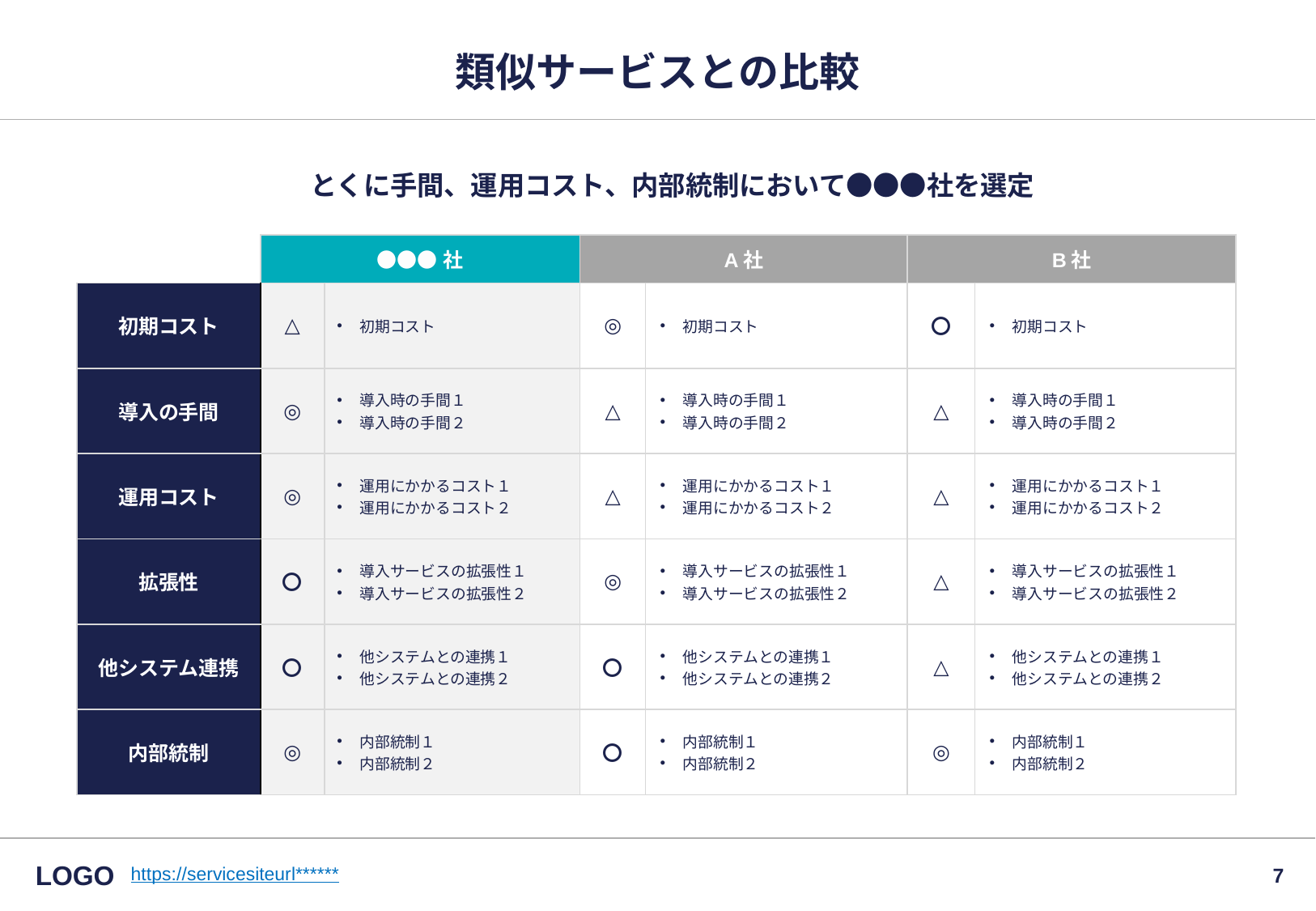

# 類似サービスとの比較
とくに手間、運用コスト、内部統制において●●●社を選定
|  | ●●●社 |  | A社 |  | B社 |  |
| --- | --- | --- | --- | --- | --- | --- |
| 初期コスト | △ | 初期コスト | ◎ | 初期コスト | 〇 | 初期コスト |
| 導入の手間 | ◎ | 導入時の手間１ 導入時の手間２ | △ | 導入時の手間１ 導入時の手間２ | △ | 導入時の手間１ 導入時の手間２ |
| 運用コスト | ◎ | 運用にかかるコスト１ 運用にかかるコスト２ | △ | 運用にかかるコスト１ 運用にかかるコスト２ | △ | 運用にかかるコスト１ 運用にかかるコスト２ |
| 拡張性 | 〇 | 導入サービスの拡張性１ 導入サービスの拡張性２ | ◎ | 導入サービスの拡張性１ 導入サービスの拡張性２ | △ | 導入サービスの拡張性１ 導入サービスの拡張性２ |
| 他システム連携 | 〇 | 他システムとの連携１ 他システムとの連携２ | 〇 | 他システムとの連携１ 他システムとの連携２ | △ | 他システムとの連携１ 他システムとの連携２ |
| 内部統制 | ◎ | 内部統制１ 内部統制２ | 〇 | 内部統制１ 内部統制２ | ◎ | 内部統制１ 内部統制２ |
LOGO
7
https://servicesiteurl******